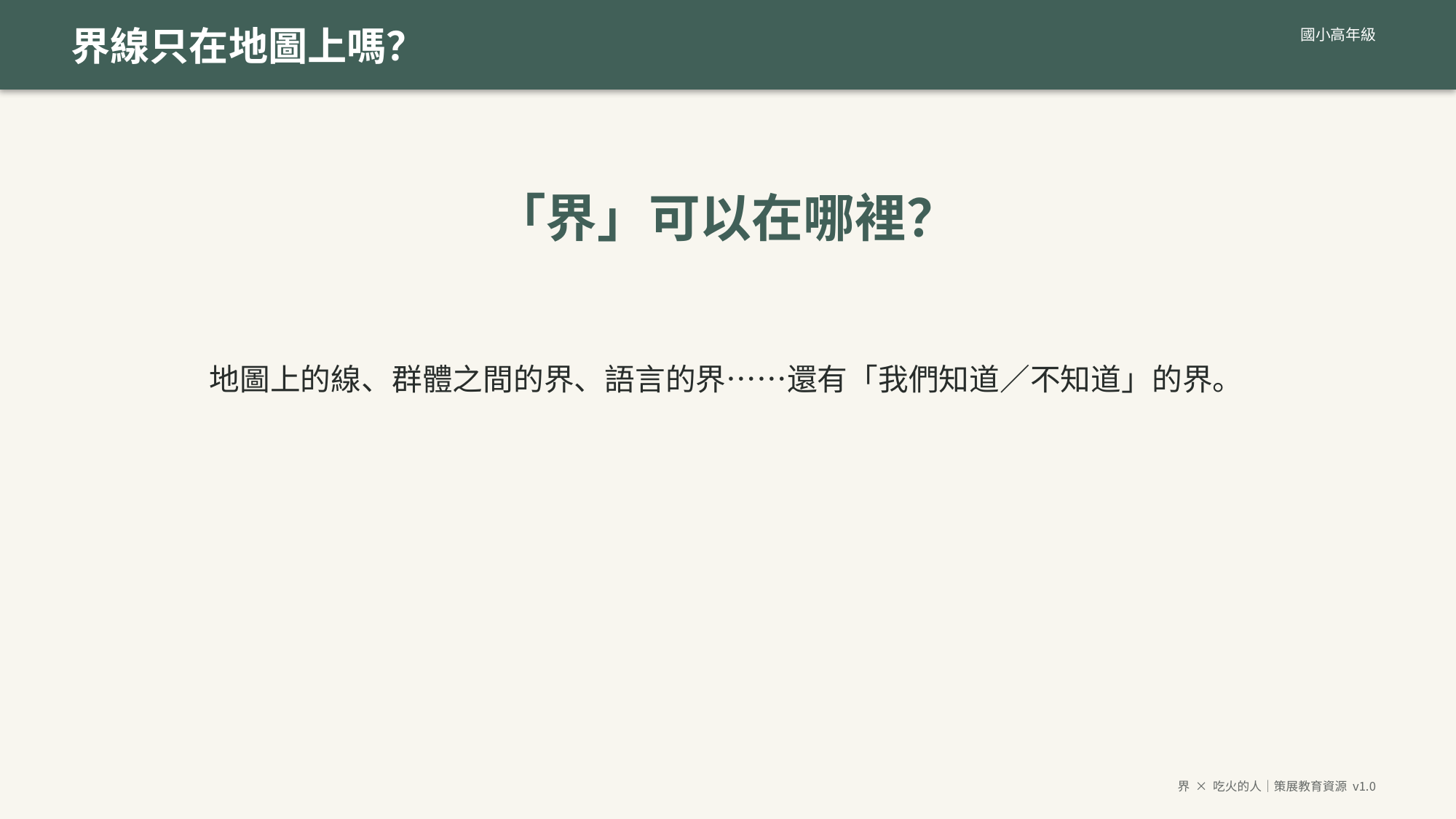

界線只在地圖上嗎？
國小高年級
「界」可以在哪裡？
地圖上的線、群體之間的界、語言的界……還有「我們知道／不知道」的界。

界 × 吃火的人｜策展教育資源 v1.0